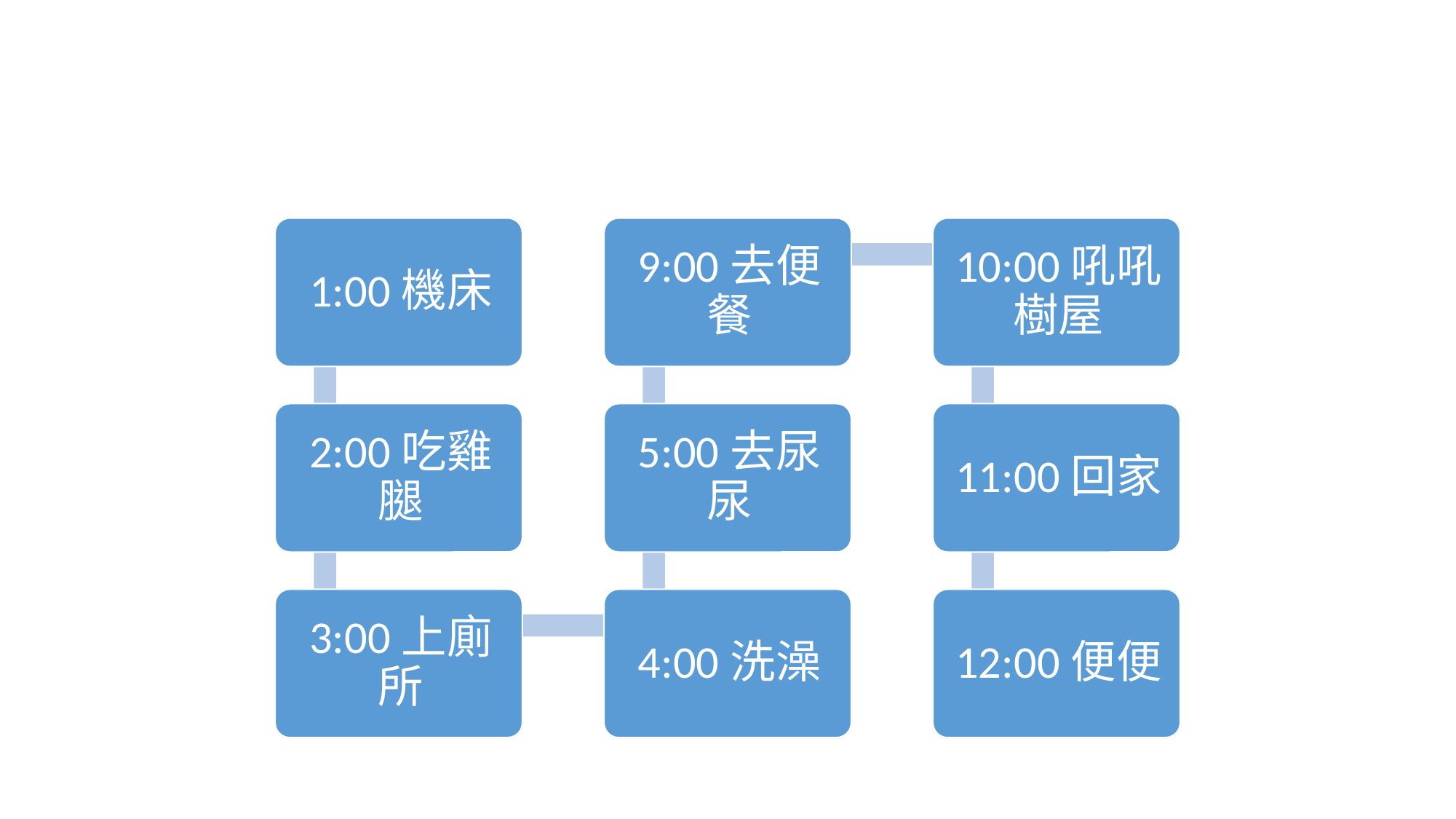

#
1:00機床
2:00吃雞腿
3:00上廁所
4:00洗澡
5:00去尿尿
9:00去便餐
10:00吼吼樹屋
11:00回家
12:00便便